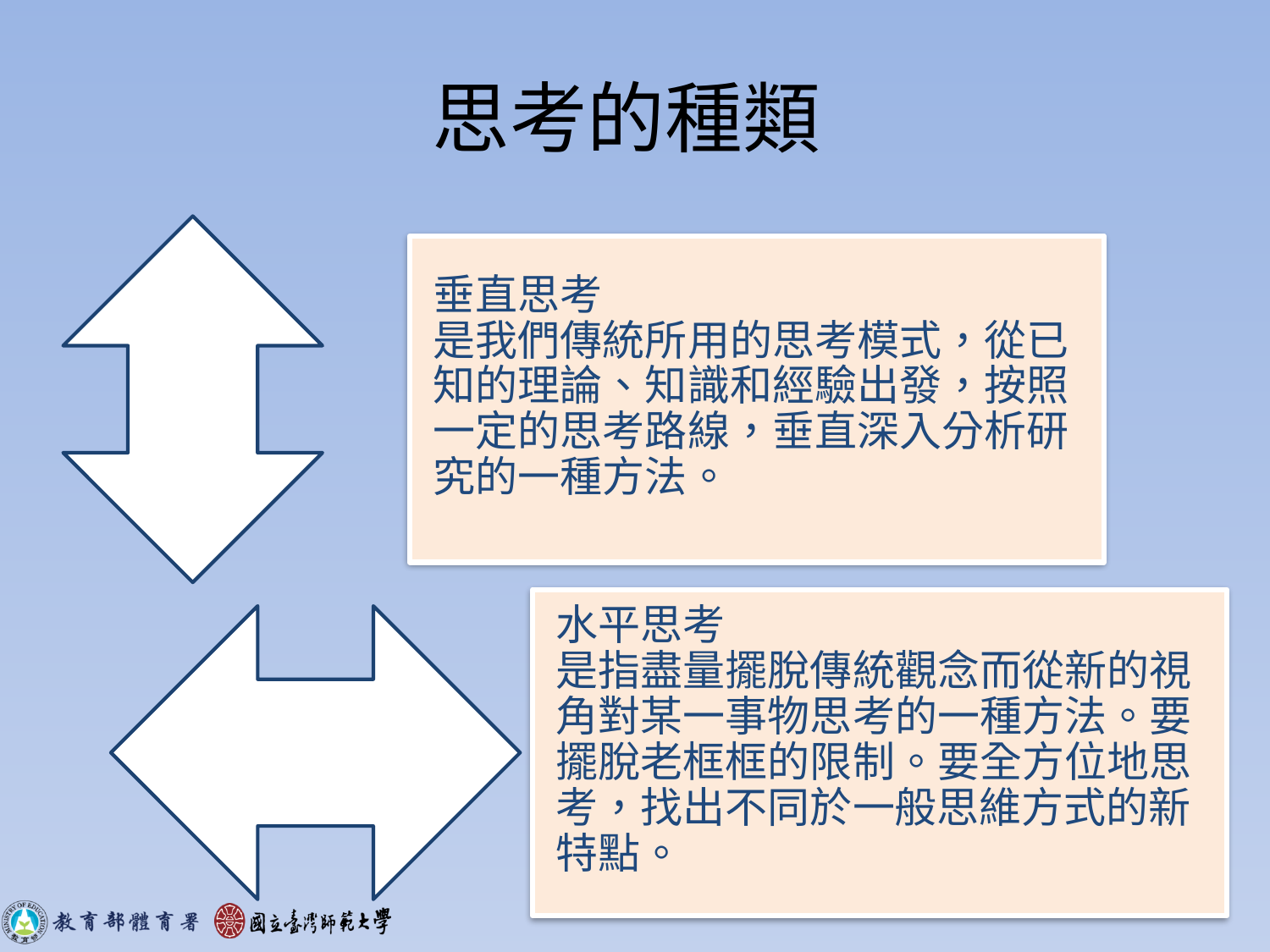

# 思考的種類
垂直思考
是我們傳統所用的思考模式，從已知的理論、知識和經驗出發，按照一定的思考路線，垂直深入分析研究的一種方法。
水平思考
是指盡量擺脫傳統觀念而從新的視角對某一事物思考的一種方法。要擺脫老框框的限制。要全方位地思考，找出不同於一般思維方式的新特點。